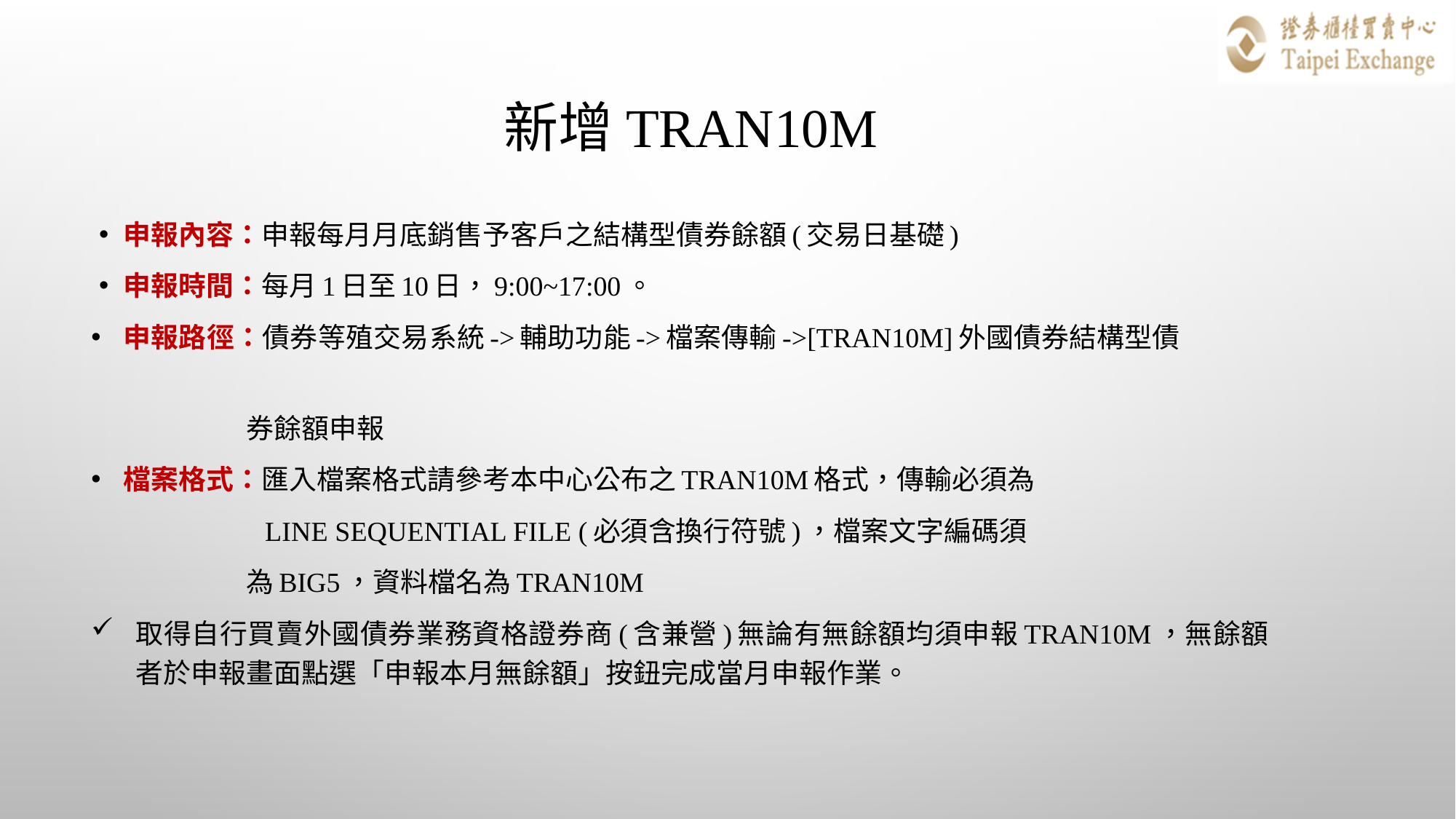

# 新增TRAN10M
申報內容：申報每月月底銷售予客戶之結構型債券餘額(交易日基礎)
申報時間：每月1日至10日，9:00~17:00。
申報路徑：債券等殖交易系統->輔助功能->檔案傳輸->[Tran10m]外國債券結構型債
                       券餘額申報
檔案格式：匯入檔案格式請參考本中心公布之TRAN10M格式，傳輸必須為
                        LINE SEQUENTIAL FILE (必須含換行符號)，檔案文字編碼須
                       為Big5，資料檔名為Tran10m
取得自行買賣外國債券業務資格證券商(含兼營)無論有無餘額均須申報TRAN10M，無餘額者於申報畫面點選「申報本月無餘額」按鈕完成當月申報作業。